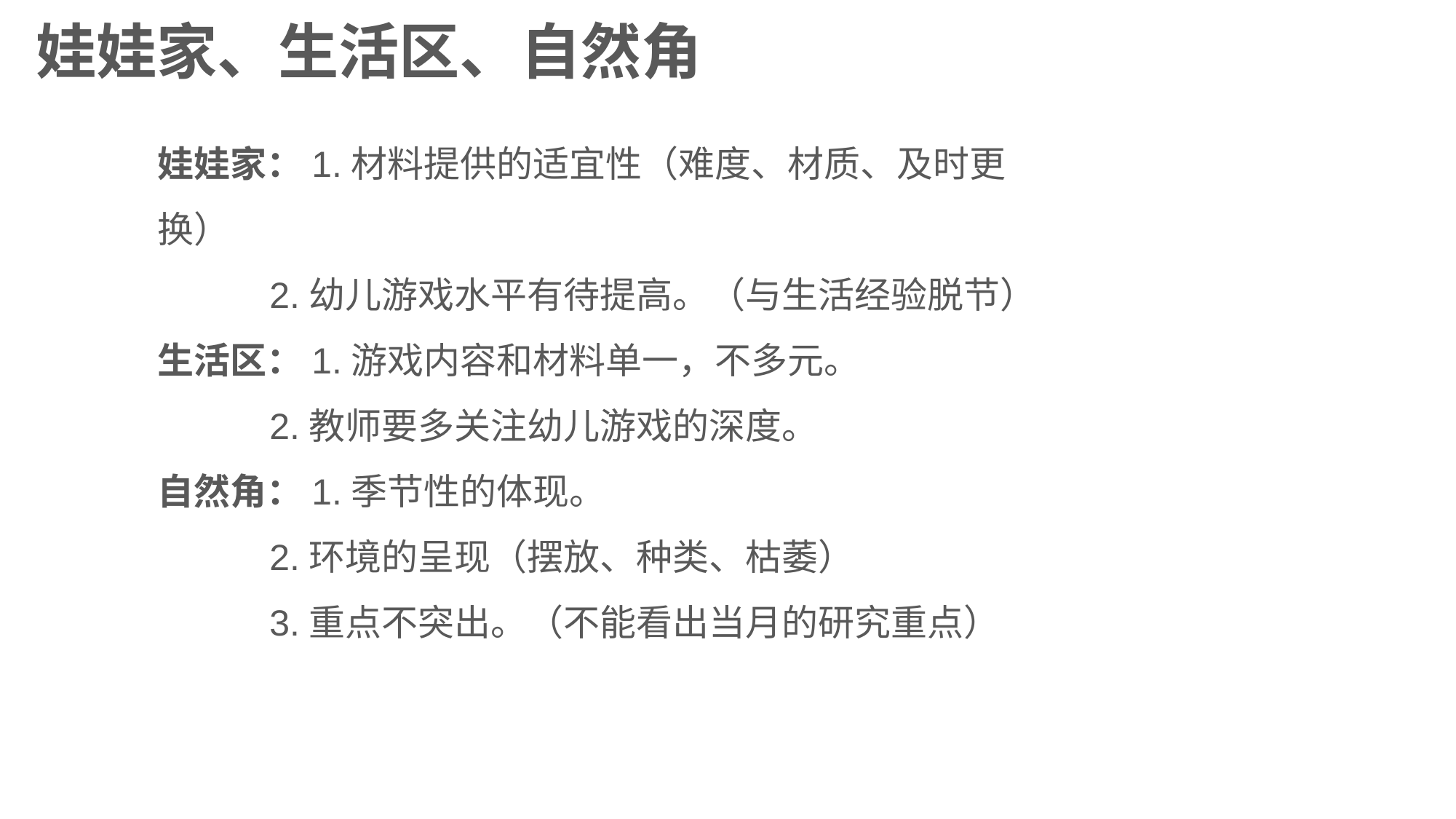

# 娃娃家、生活区、自然角
娃娃家：1.材料提供的适宜性（难度、材质、及时更换）
           2.幼儿游戏水平有待提高。（与生活经验脱节）
生活区：1.游戏内容和材料单一，不多元。
           2.教师要多关注幼儿游戏的深度。
自然角：1.季节性的体现。
           2.环境的呈现（摆放、种类、枯萎）
           3.重点不突出。（不能看出当月的研究重点）
6